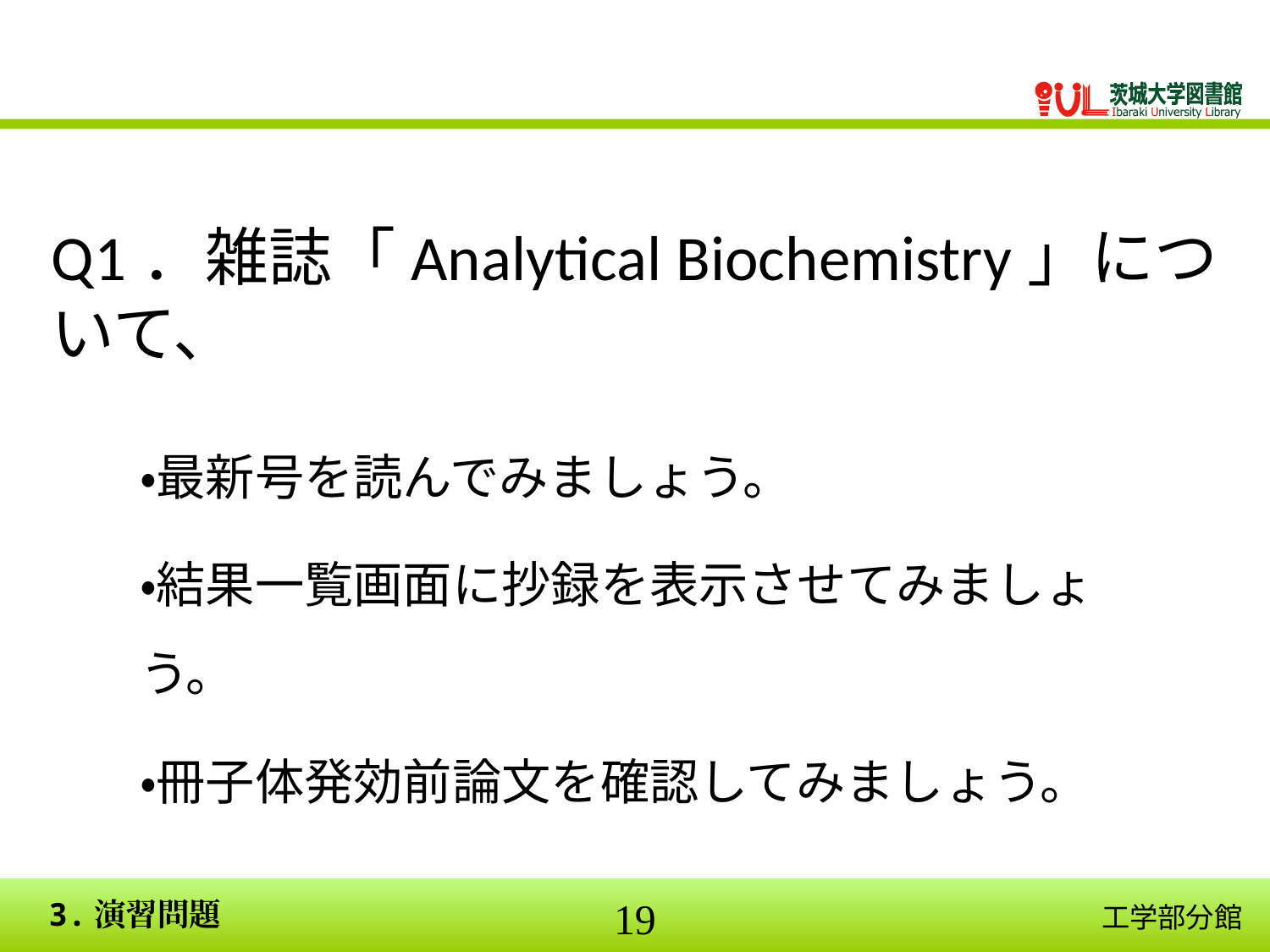

Q1．雑誌「Analytical Biochemistry」について、
・最新号を読んでみましょう。
・結果一覧画面に抄録を表示させてみましょう。
・冊子体発効前論文を確認してみましょう。
3.演習問題